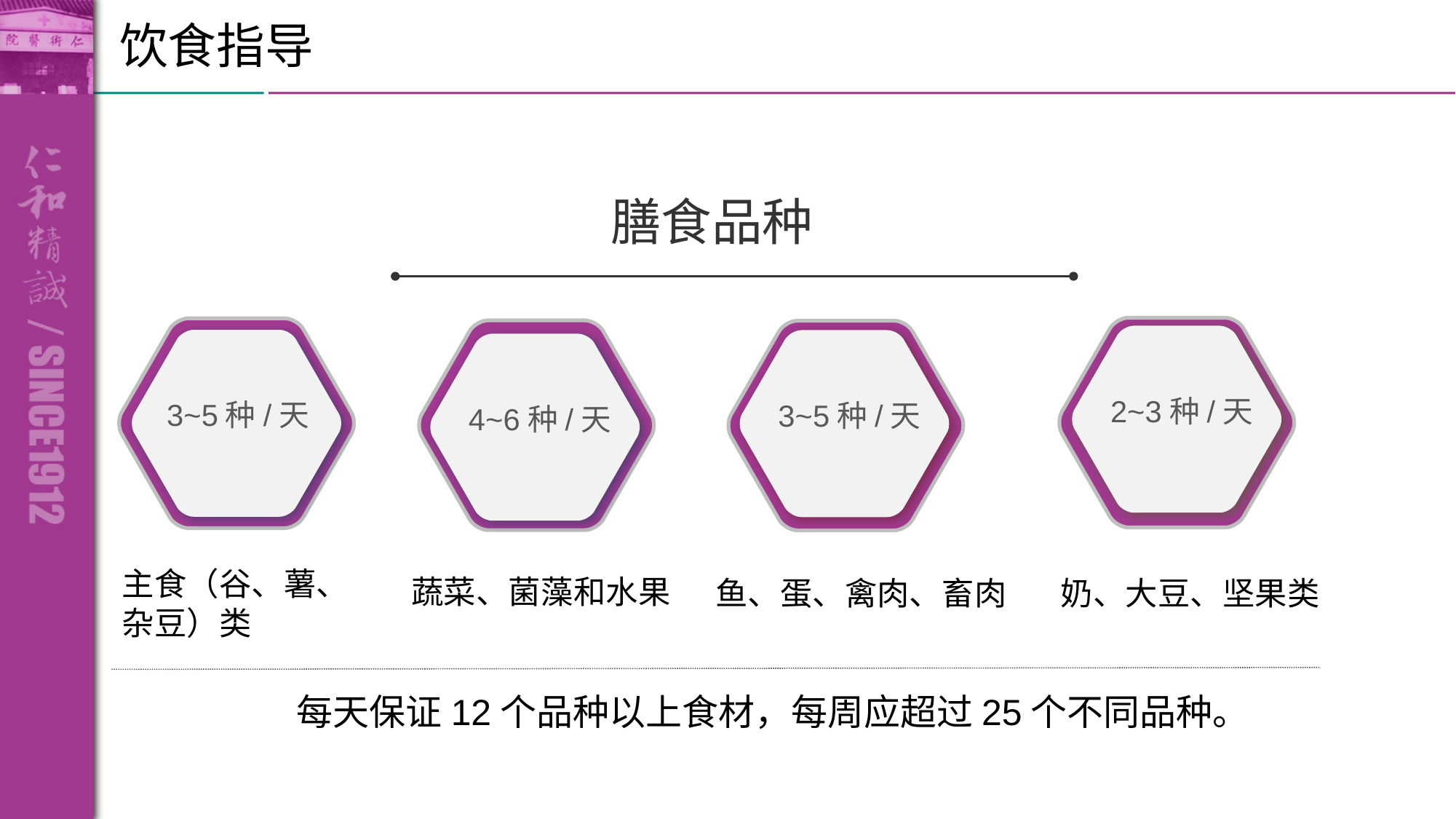

饮食指导
膳食品种

¥13456

2~3种/天
3~5种/天
3~5种/天
4~6种/天

主食（谷、薯、杂豆）类
蔬菜、菌藻和水果
鱼、蛋、禽肉、畜肉
奶、大豆、坚果类
每天保证12个品种以上食材，每周应超过25个不同品种。